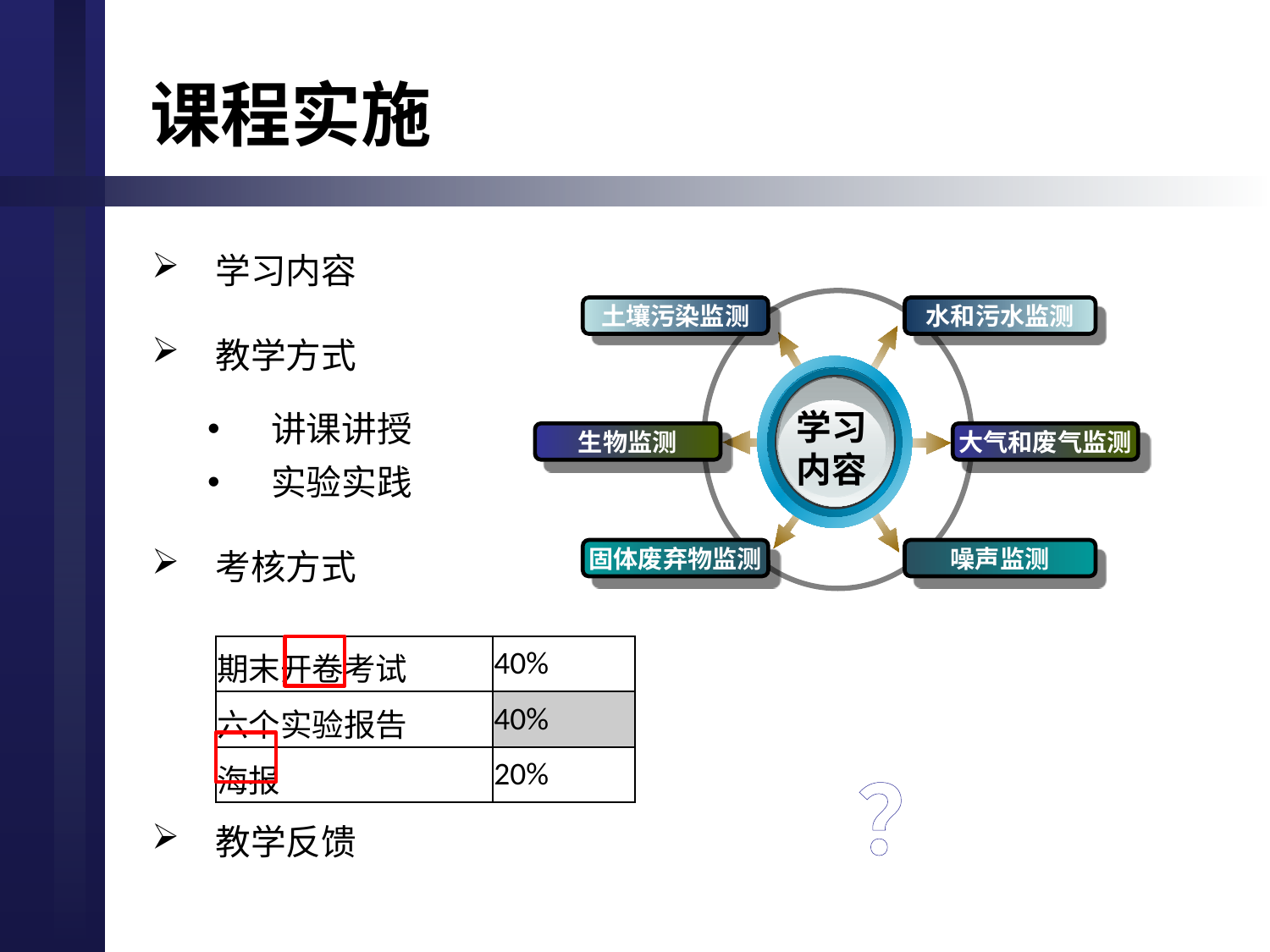

# 课程实施
学习内容
教学方式
讲课讲授
实验实践
考核方式

教学反馈

土壤污染监测
水和污水监测

学习
内容
生物监测
大气和废气监测

固体废弃物监测
噪声监测

| 期末开卷考试 | 40% |
| --- | --- |
| 六个实验报告 | 40% |
| 海报 | 20% |

？